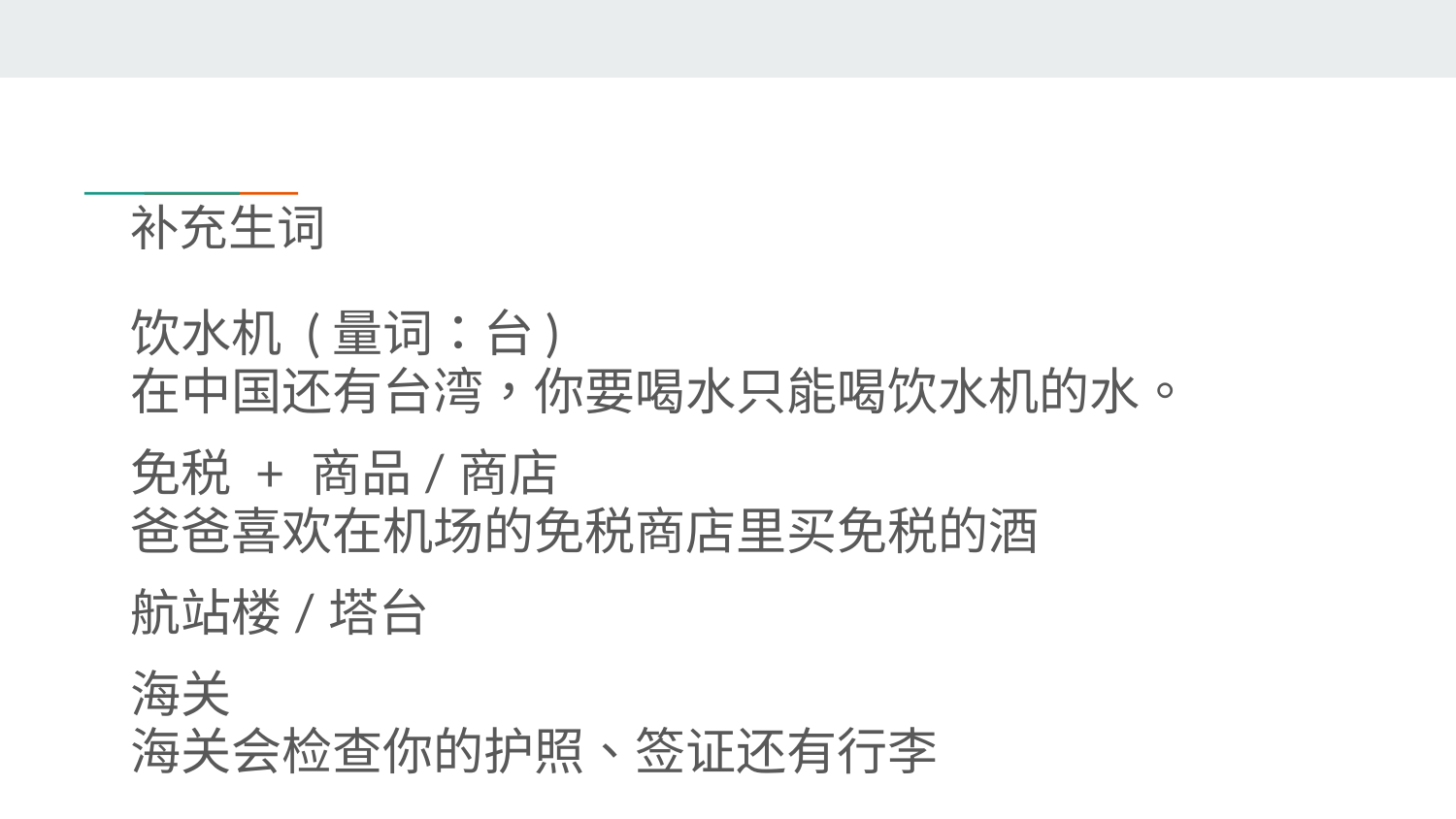

# 补充生词

饮水机 (量词：台)
在中国还有台湾，你要喝水只能喝饮水机的水。
免税 + 商品/商店
爸爸喜欢在机场的免税商店里买免税的酒
航站楼/塔台
海关
海关会检查你的护照、签证还有行李